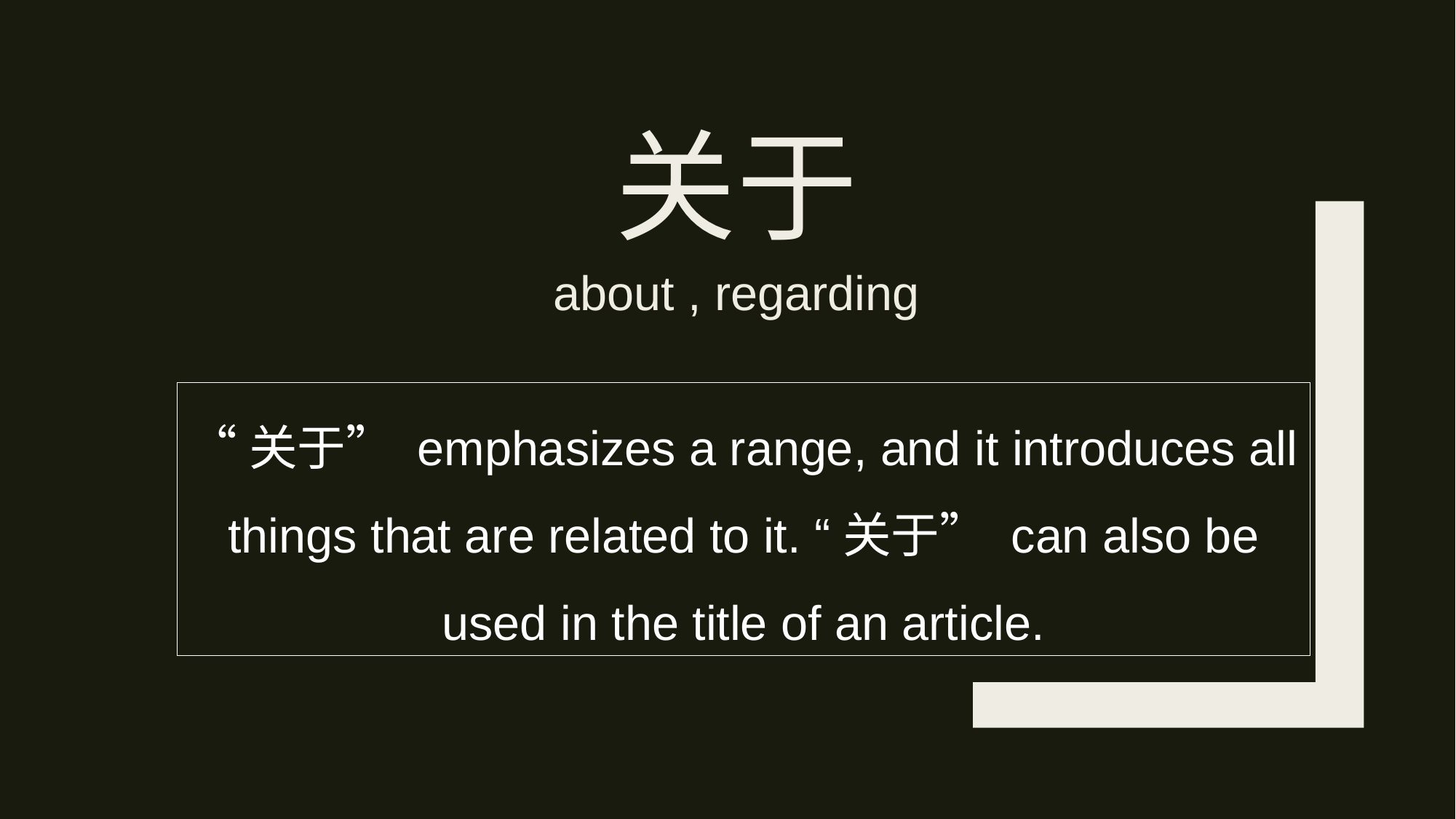

关于
about , regarding
“关于” emphasizes a range, and it introduces all things that are related to it. “关于” can also be used in the title of an article.